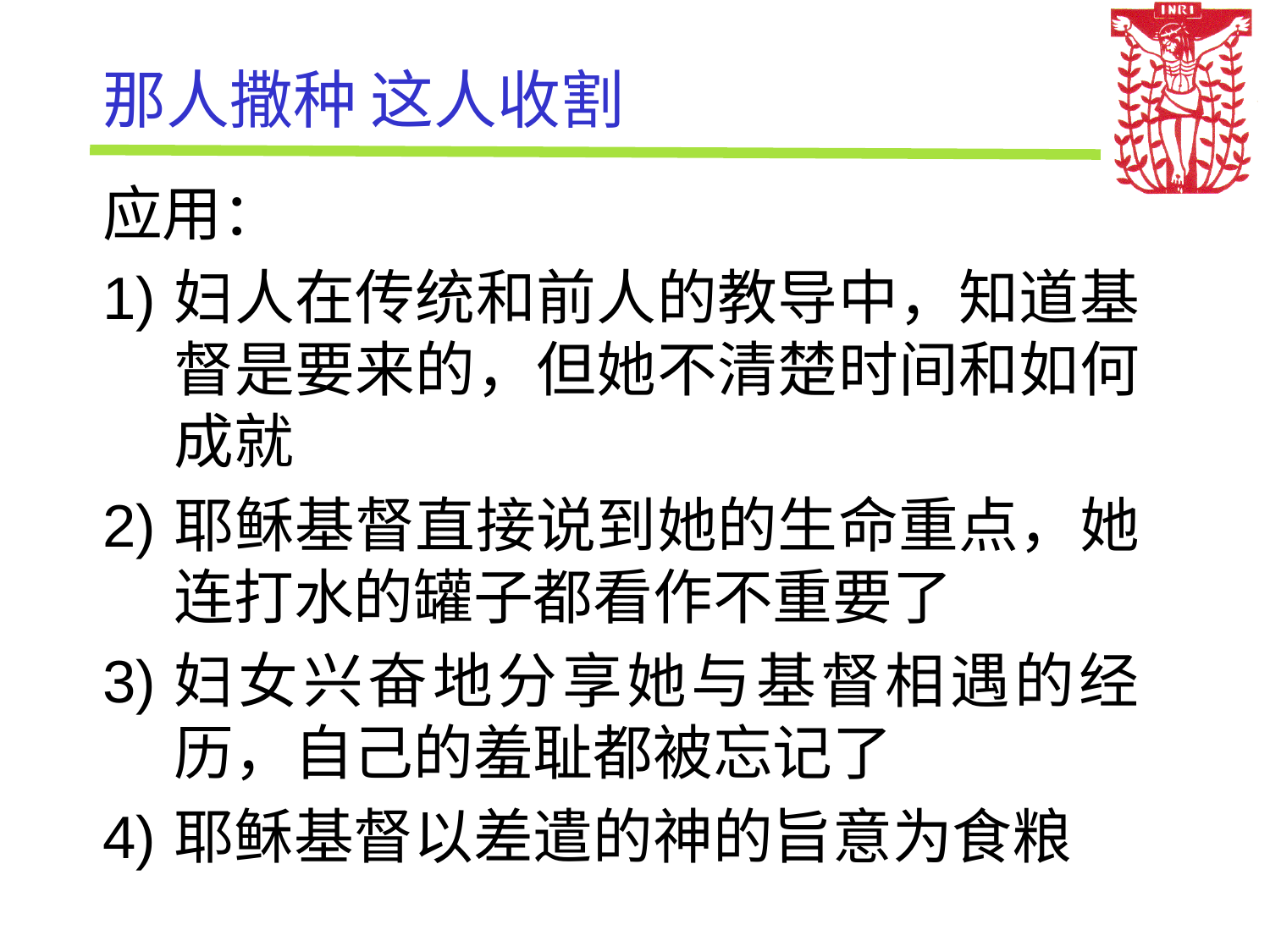

# 那人撒种 这人收割
应用：
妇人在传统和前人的教导中，知道基督是要来的，但她不清楚时间和如何成就
耶稣基督直接说到她的生命重点，她连打水的罐子都看作不重要了
妇女兴奋地分享她与基督相遇的经历，自己的羞耻都被忘记了
耶稣基督以差遣的神的旨意为食粮